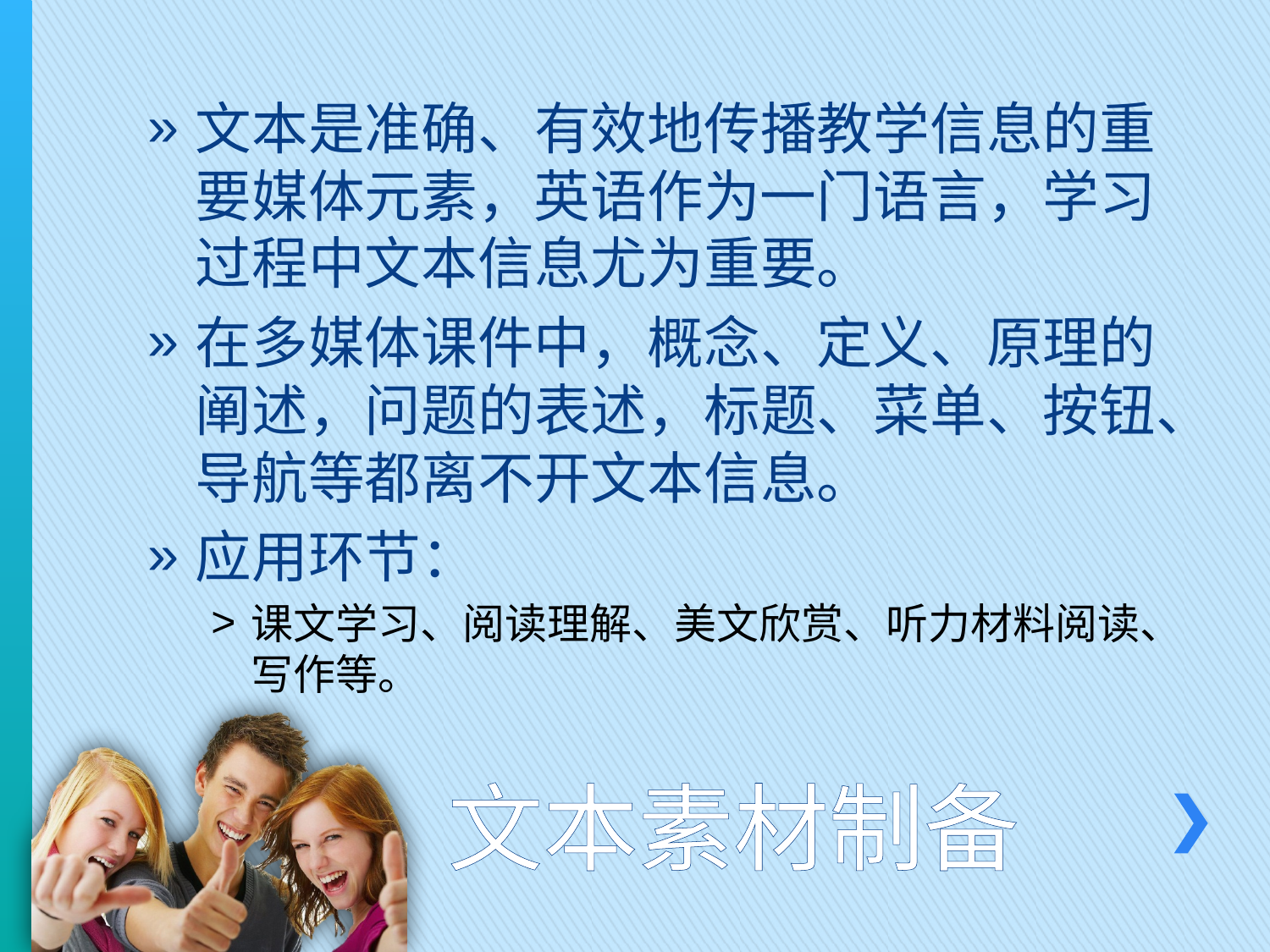

文本是准确、有效地传播教学信息的重要媒体元素，英语作为一门语言，学习过程中文本信息尤为重要。
在多媒体课件中，概念、定义、原理的阐述，问题的表述，标题、菜单、按钮、导航等都离不开文本信息。
应用环节：
课文学习、阅读理解、美文欣赏、听力材料阅读、写作等。

# 文本素材制备